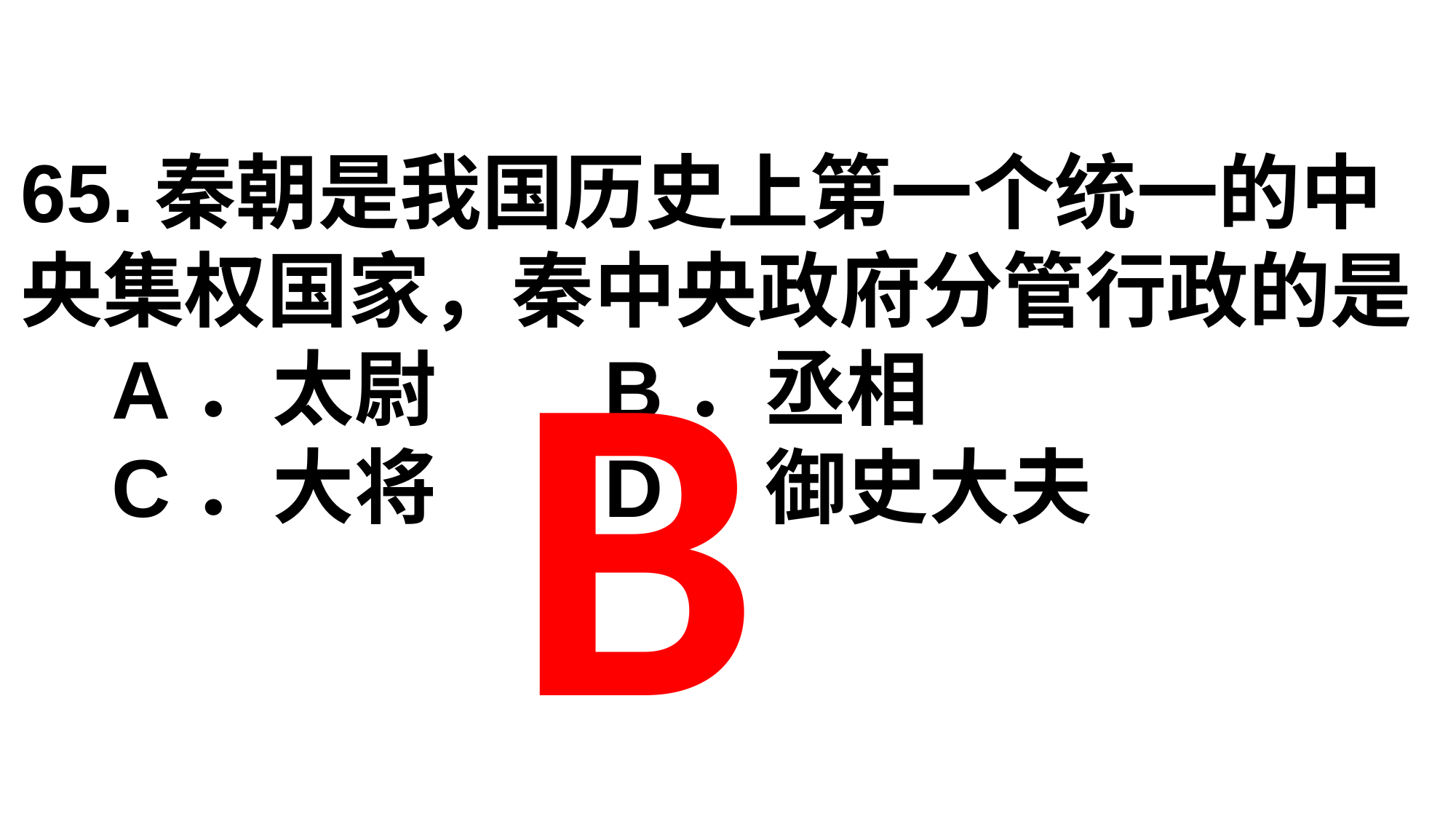

65.秦朝是我国历史上第一个统一的中央集权国家，秦中央政府分管行政的是
    A．太尉        B．丞相
    C．大将        D．御史大夫
B